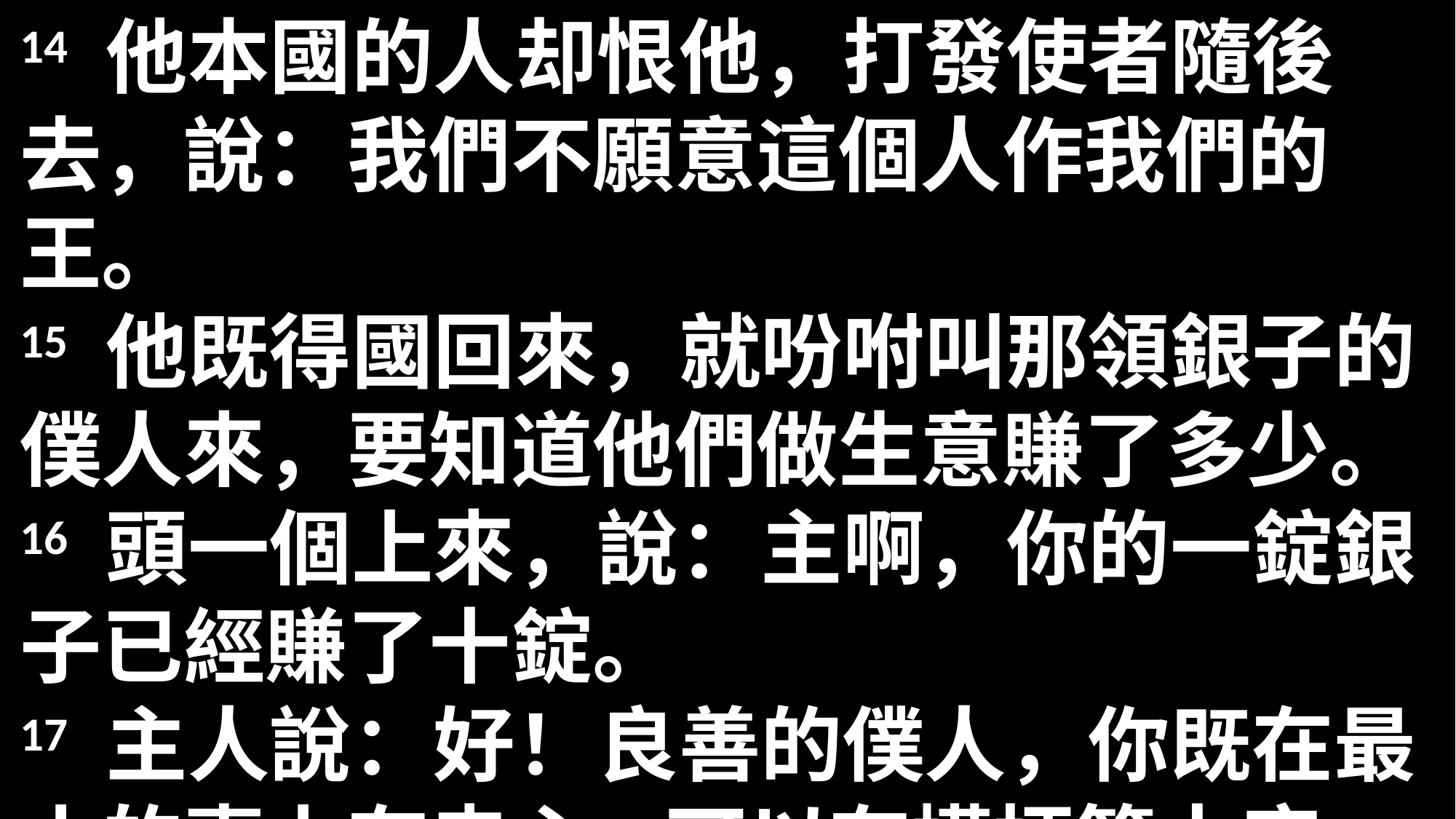

14 他本國的人却恨他，打發使者隨後去，說：我們不願意這個人作我們的王。
15 他既得國回來，就吩咐叫那領銀子的僕人來，要知道他們做生意賺了多少。
16 頭一個上來，說：主啊，你的一錠銀子已經賺了十錠。
17 主人說：好！良善的僕人，你既在最小的事上有忠心，可以有權柄管十座城。